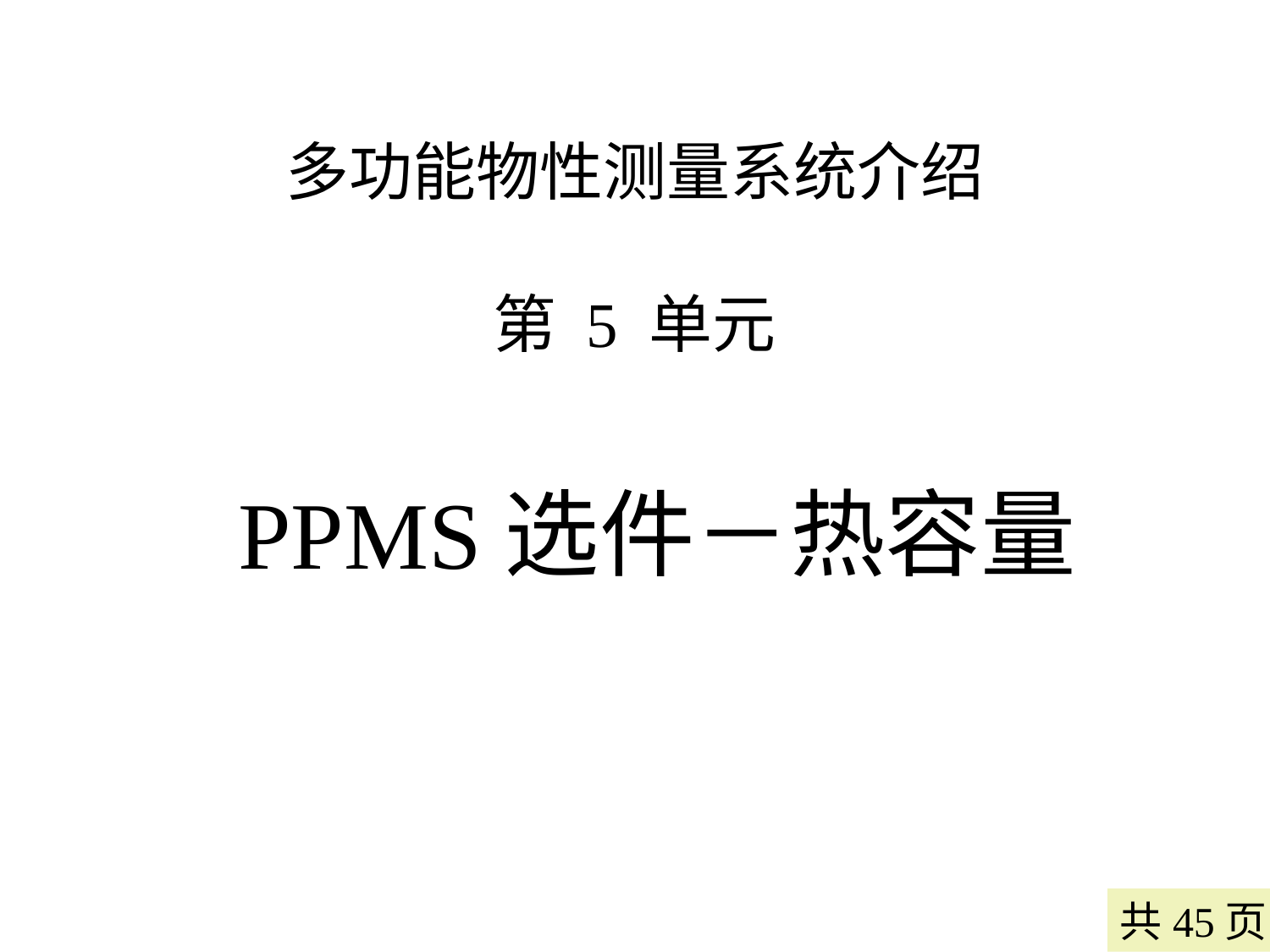

# 多功能物性测量系统介绍 第 5 单元 PPMS选件－热容量
共45页